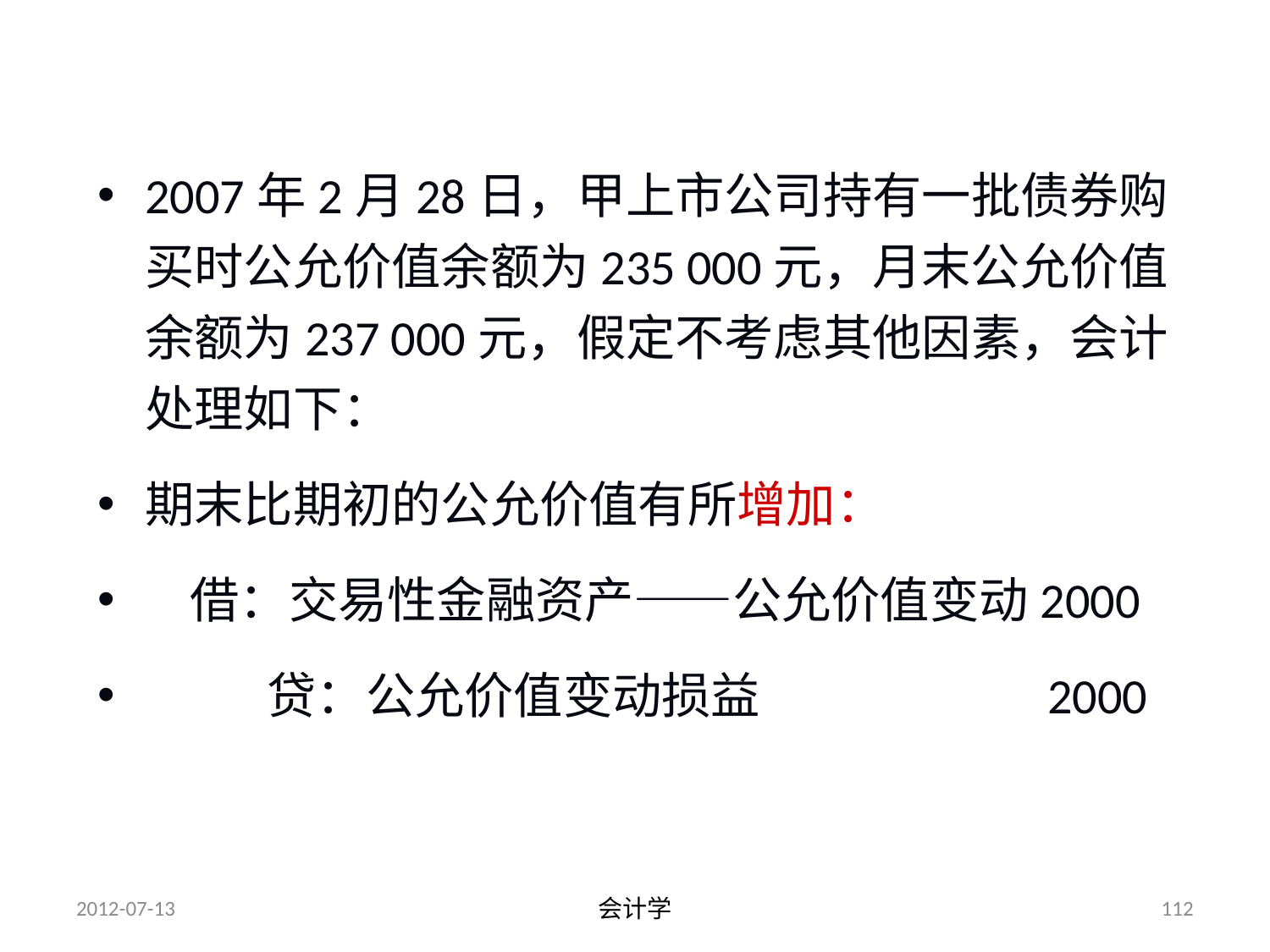

# [例3-3]
2007年2月28日，甲上市公司持有一批债券购买时公允价值余额为235 000元，月末公允价值余额为237 000元，假定不考虑其他因素，会计处理如下：
期末比期初的公允价值有所增加：
   借：交易性金融资产——公允价值变动2000
          贷：公允价值变动损益                         2000
2012-07-13
会计学
112